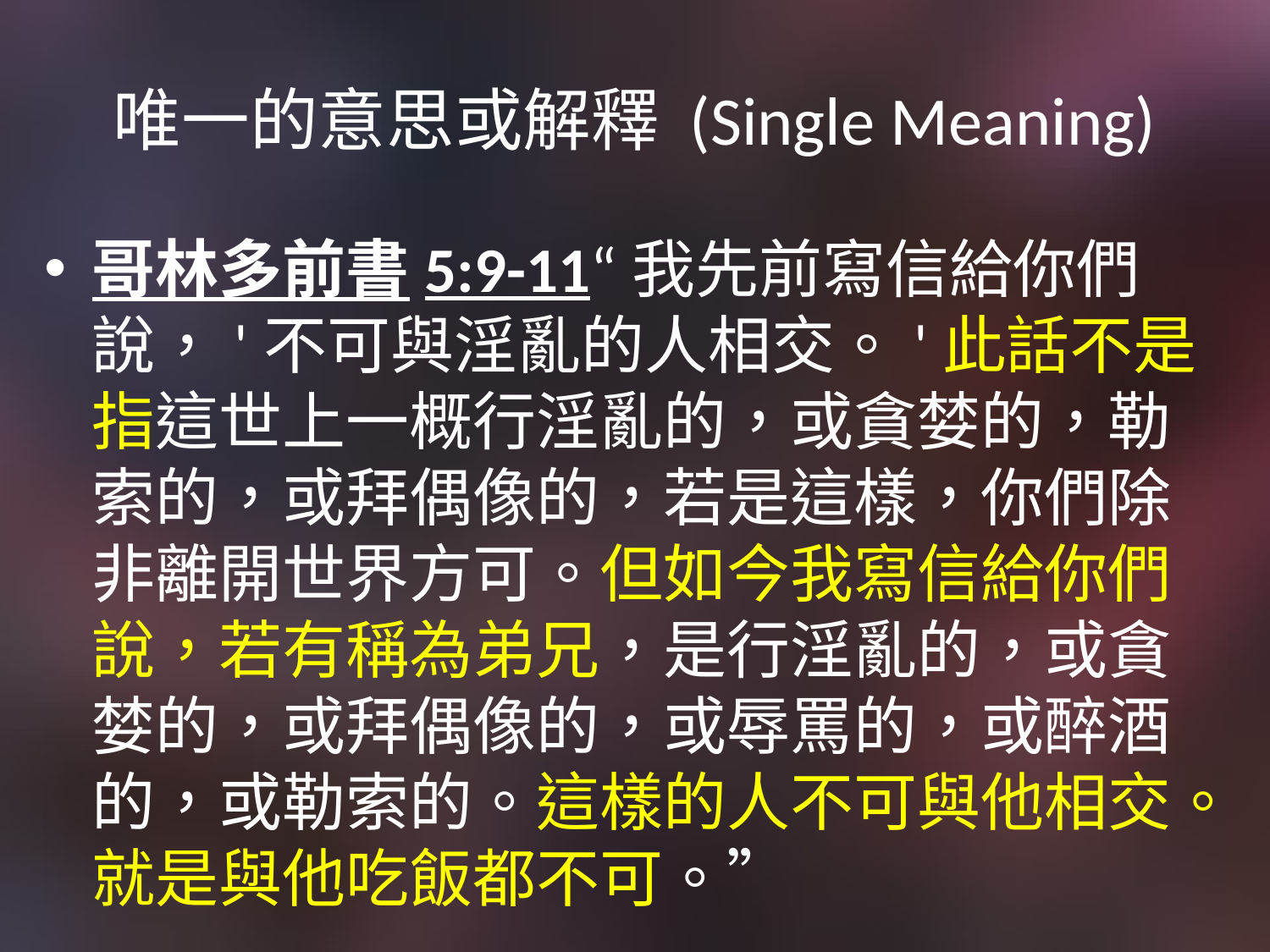

# 唯一的意思或解釋 (Single Meaning)
哥林多前書5:9-11“我先前寫信給你們說，'不可與淫亂的人相交。'此話不是指這世上一概行淫亂的，或貪婪的，勒索的，或拜偶像的，若是這樣，你們除非離開世界方可。但如今我寫信給你們說，若有稱為弟兄，是行淫亂的，或貪婪的，或拜偶像的，或辱罵的，或醉酒的，或勒索的。這樣的人不可與他相交。就是與他吃飯都不可。”